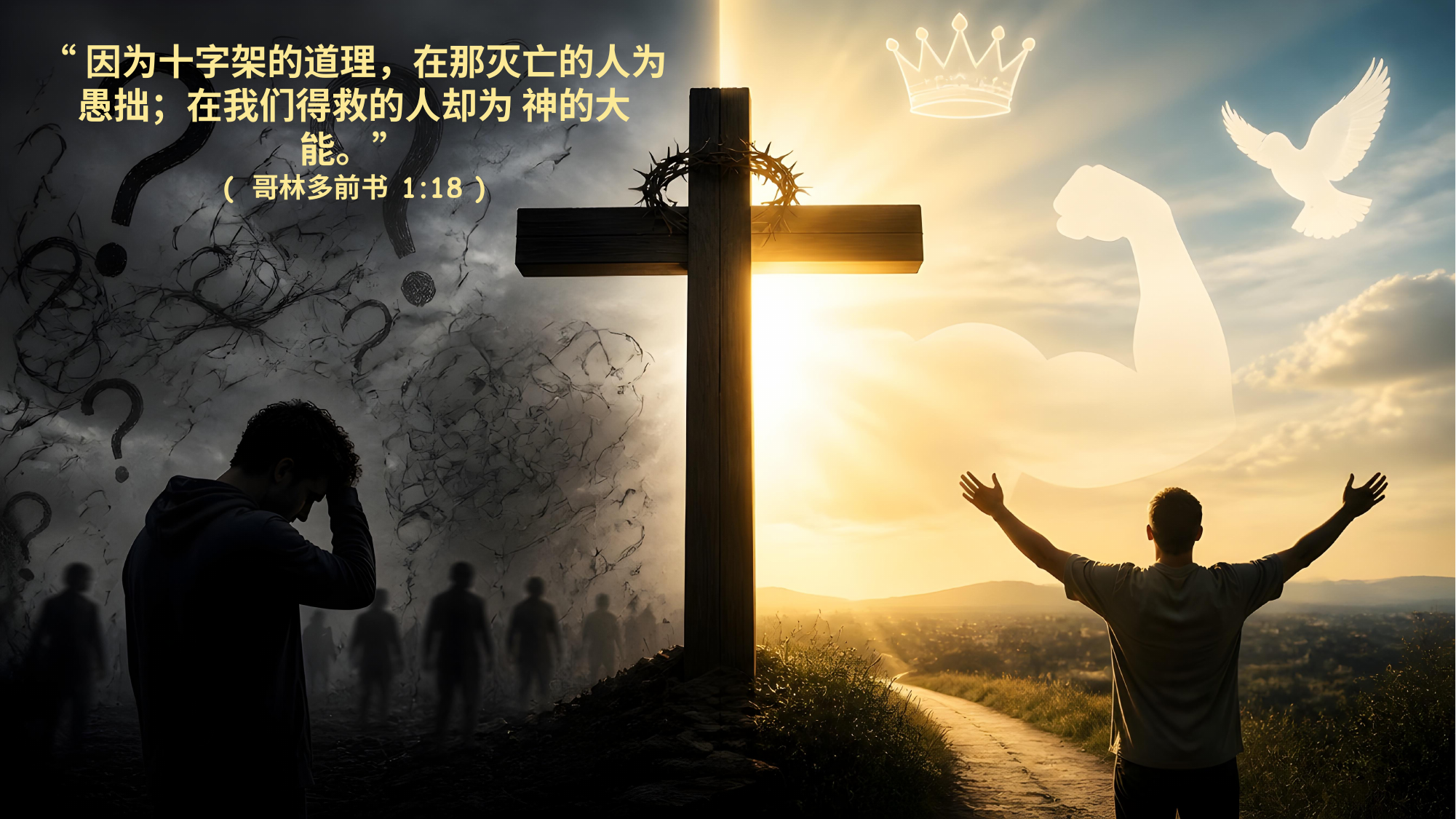

“因为十字架的道理，在那灭亡的人为愚拙；在我们得救的人却为 神的大能。”
( 哥林多前书 1:18 )